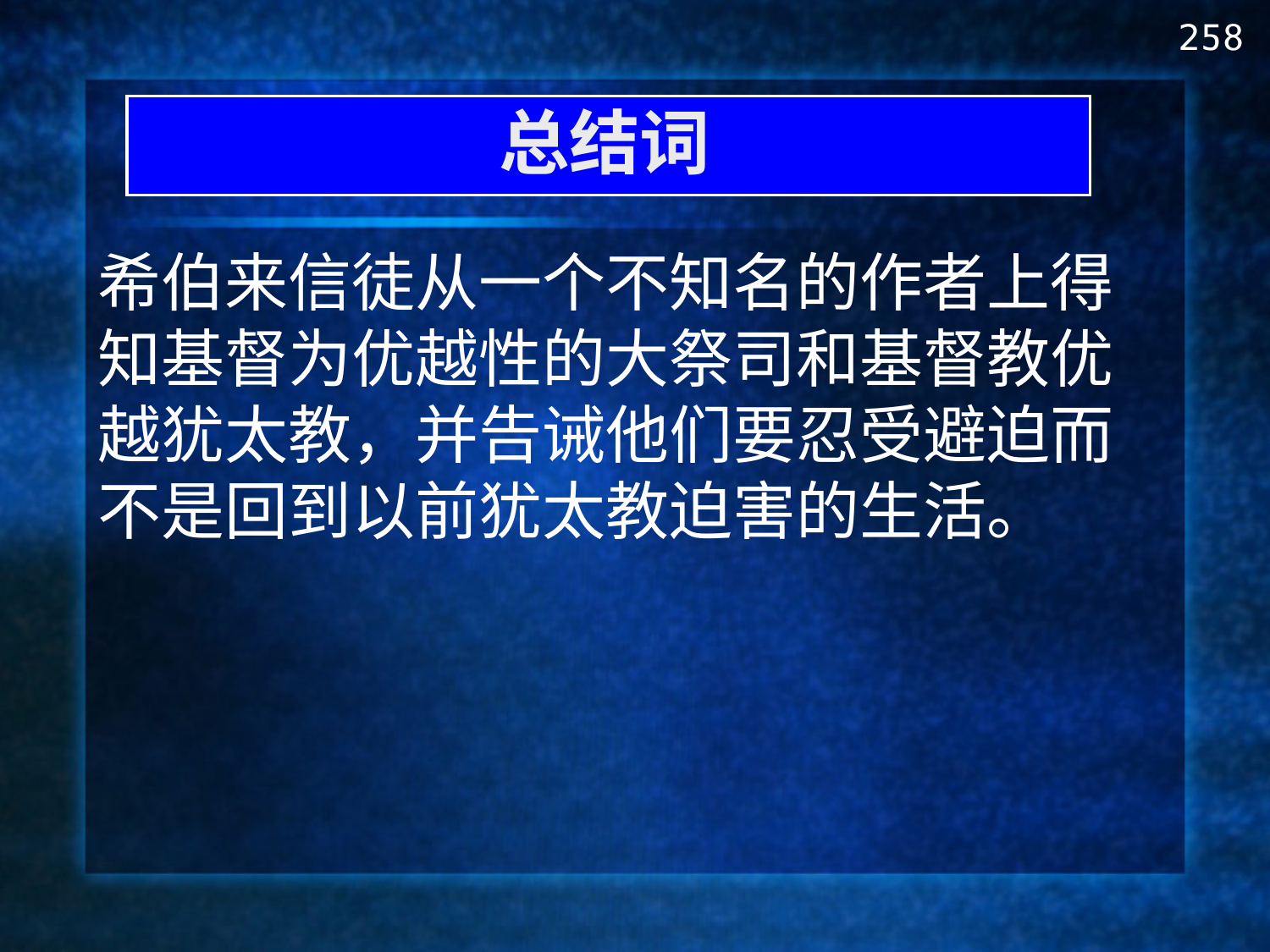

258

# 总结词
希伯来信徒从一个不知名的作者上得知基督为优越性的大祭司和基督教优越犹太教，并告诫他们要忍受避迫而不是回到以前犹太教迫害的生活。